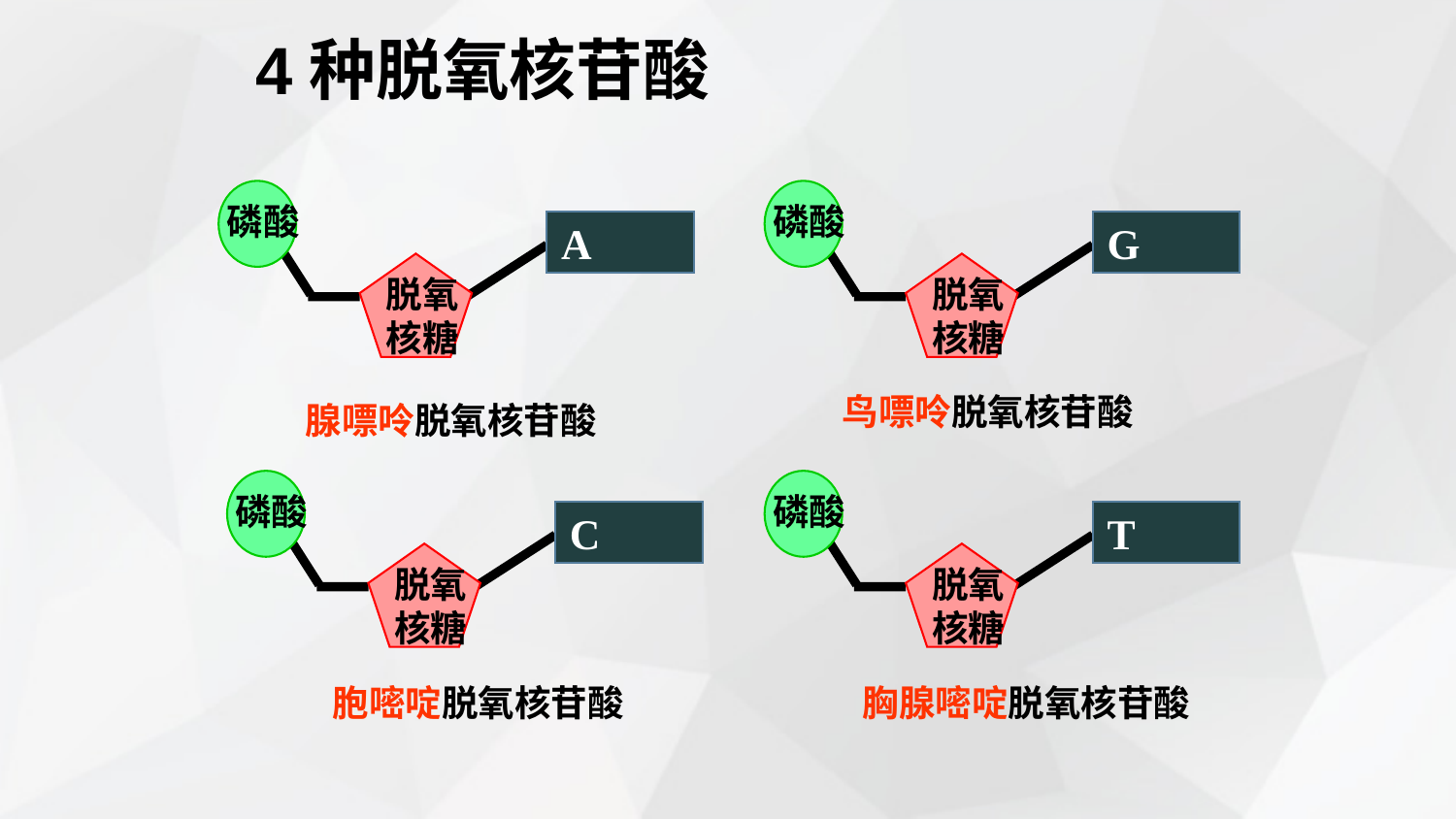

4种脱氧核苷酸

磷酸
A

脱氧
核糖

磷酸
G

脱氧
核糖

鸟嘌呤脱氧核苷酸
腺嘌呤脱氧核苷酸

磷酸
C

脱氧
核糖

磷酸
T

脱氧
核糖

胞嘧啶脱氧核苷酸
 胸腺嘧啶脱氧核苷酸